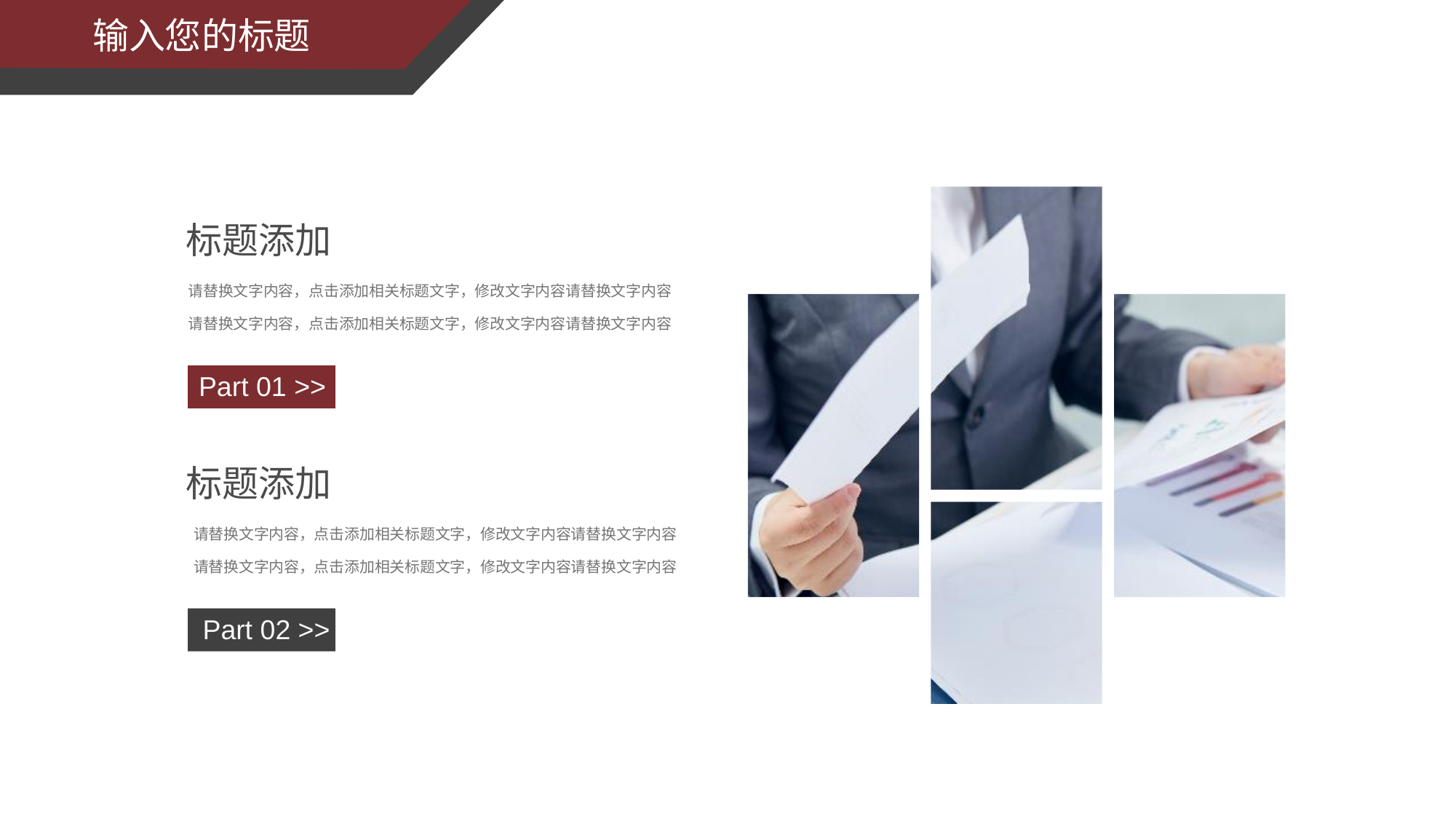

输入您的标题

标题添加
请替换文字内容，点击添加相关标题文字，修改文字内容请替换文字内容请替换文字内容，点击添加相关标题文字，修改文字内容请替换文字内容

Part 01 >>

标题添加
请替换文字内容，点击添加相关标题文字，修改文字内容请替换文字内容请替换文字内容，点击添加相关标题文字，修改文字内容请替换文字内容

Part 02 >>